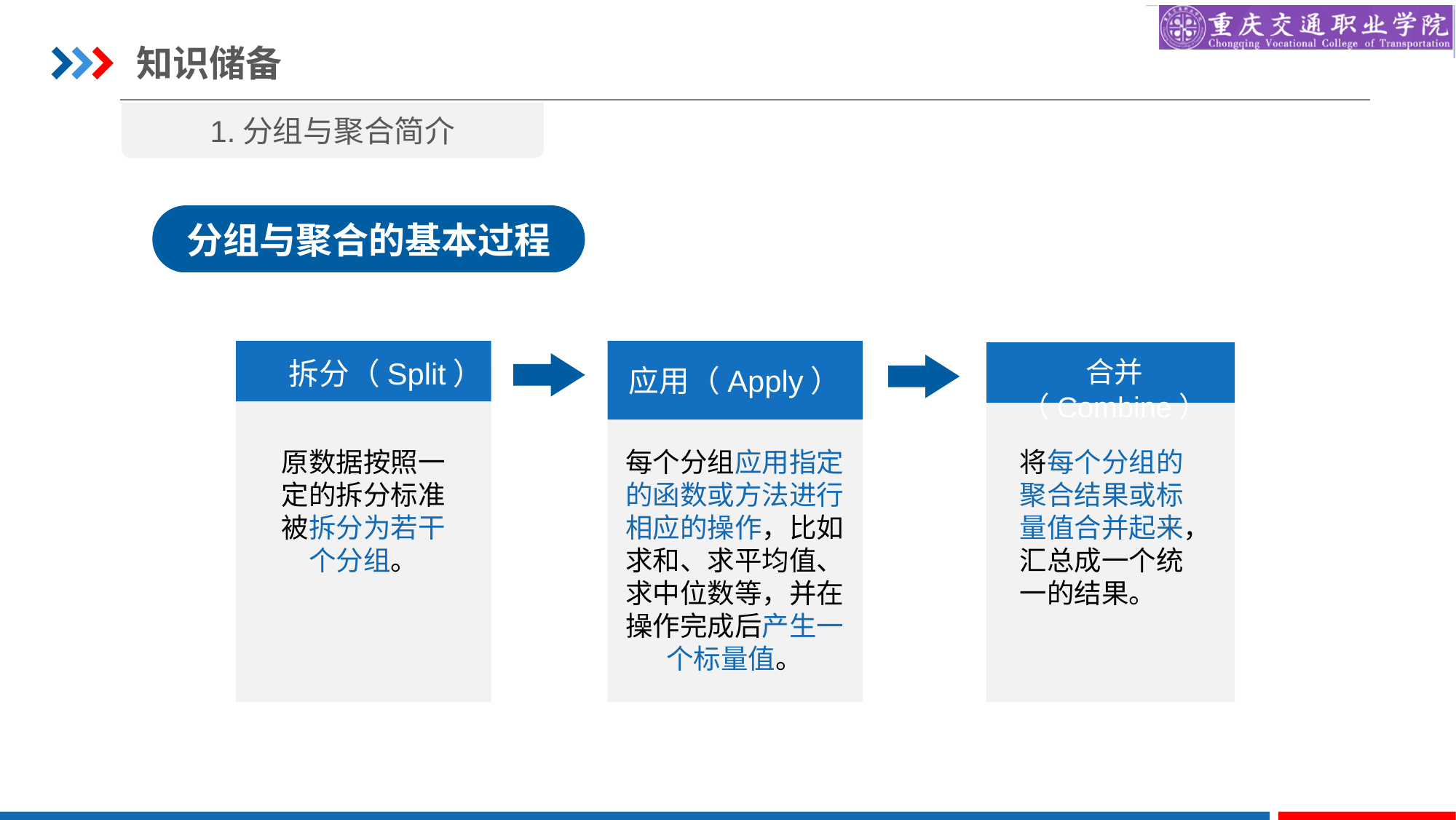

知识储备

1.分组与聚合简介
分组与聚合的基本过程

应用（Apply）

合并（Combine）
拆分（Split）

原数据按照一定的拆分标准被拆分为若干个分组。
每个分组应用指定的函数或方法进行相应的操作，比如求和、求平均值、求中位数等，并在操作完成后产生一个标量值。
将每个分组的聚合结果或标量值合并起来，汇总成一个统一的结果。